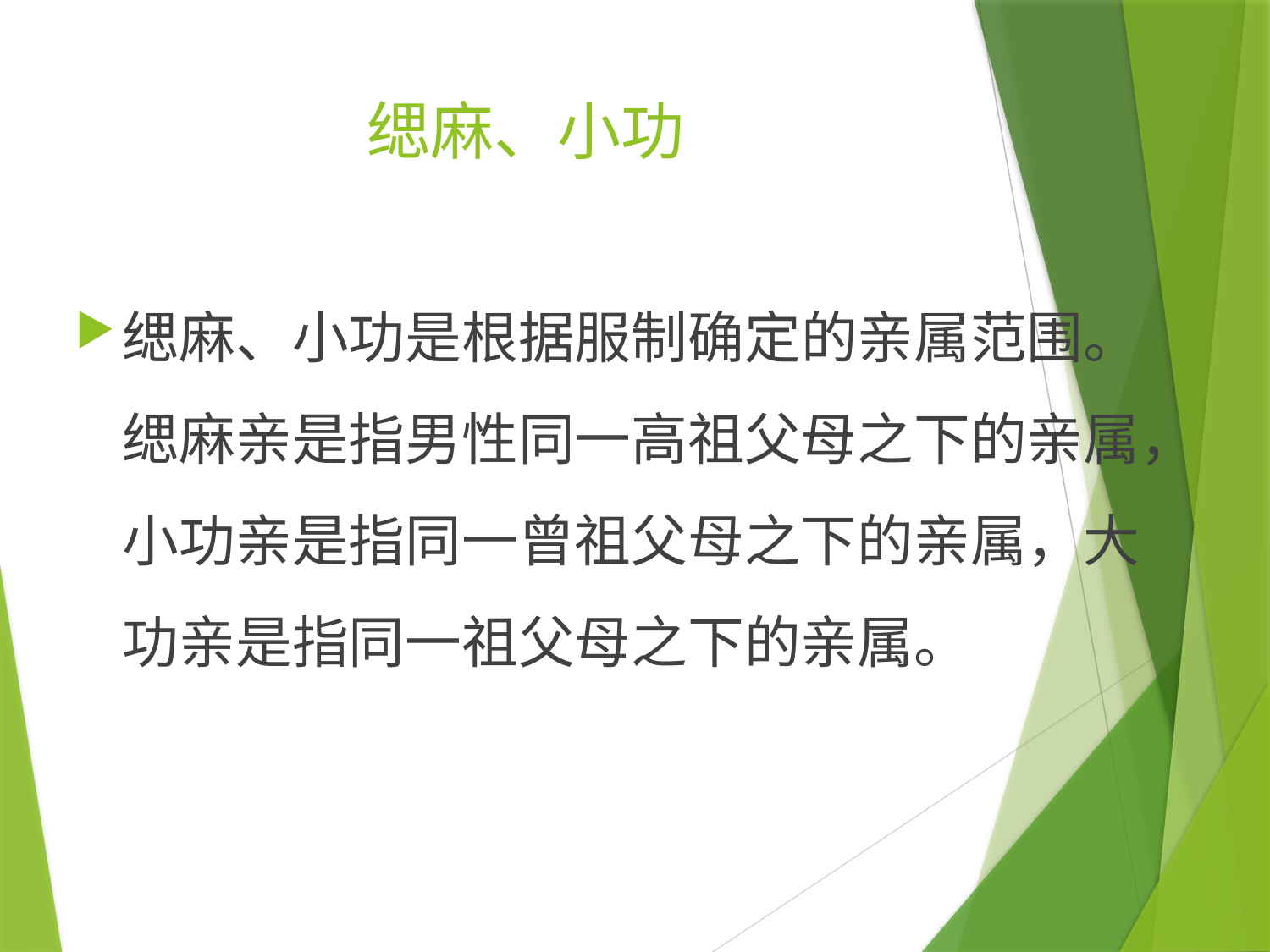

# 缌麻、小功
缌麻、小功是根据服制确定的亲属范围。缌麻亲是指男性同一高祖父母之下的亲属，小功亲是指同一曾祖父母之下的亲属，大功亲是指同一祖父母之下的亲属。